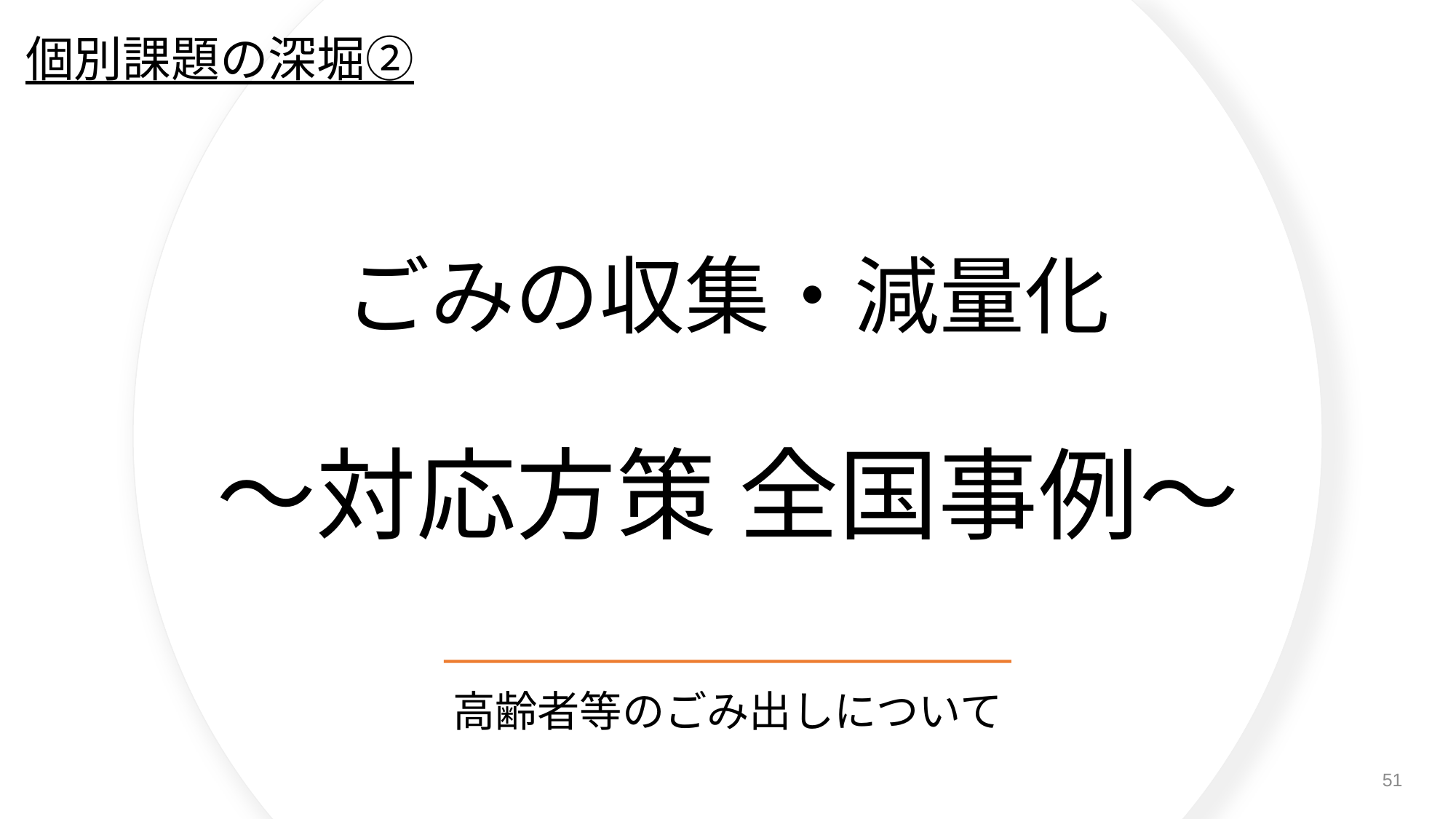

個別課題の深堀②

# ごみの収集・減量化 ～対応方策 全国事例～

高齢者等のごみ出しについて
51